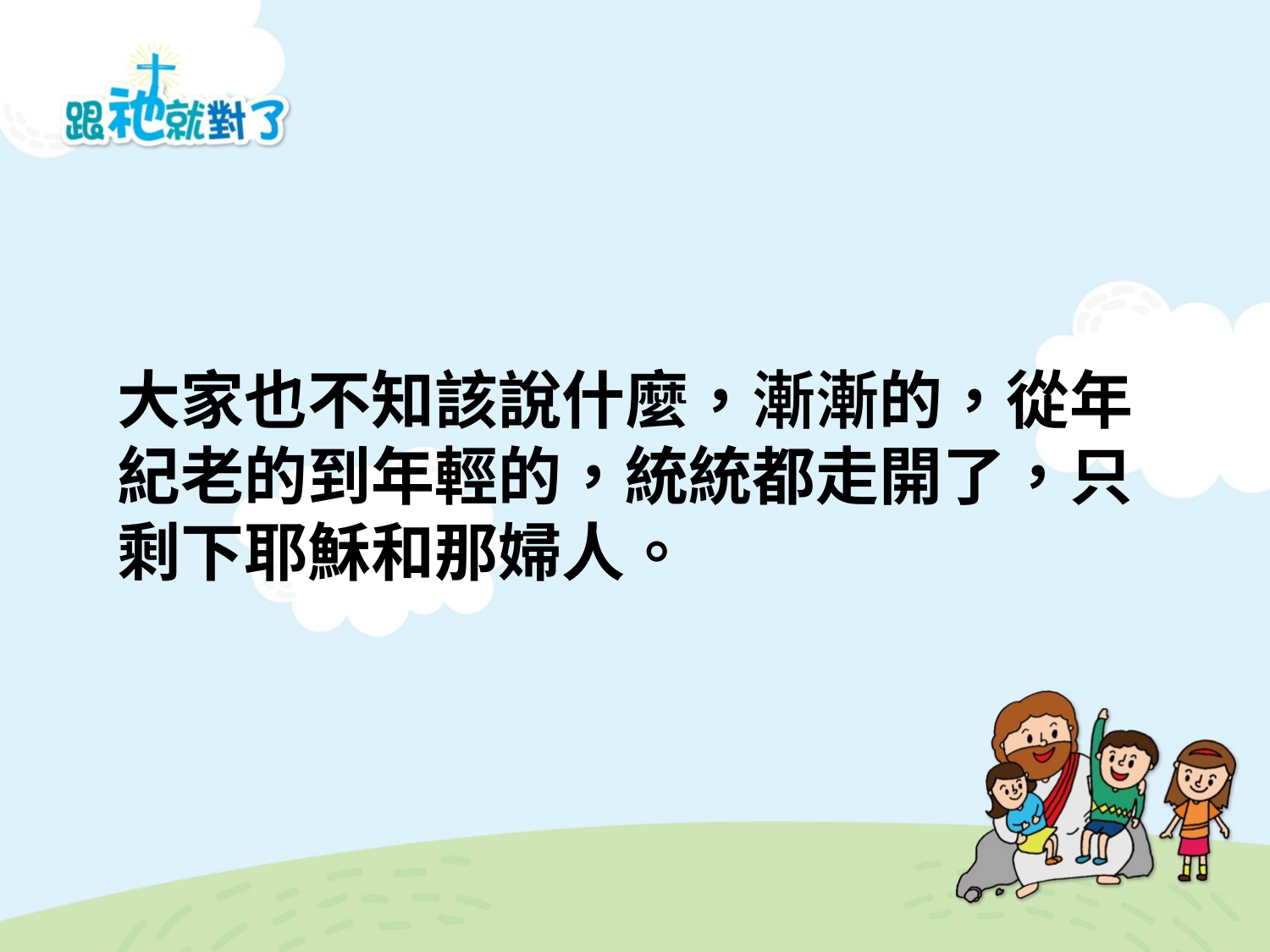

大家也不知該說什麼，漸漸的，從年紀老的到年輕的，統統都走開了，只剩下耶穌和那婦人。